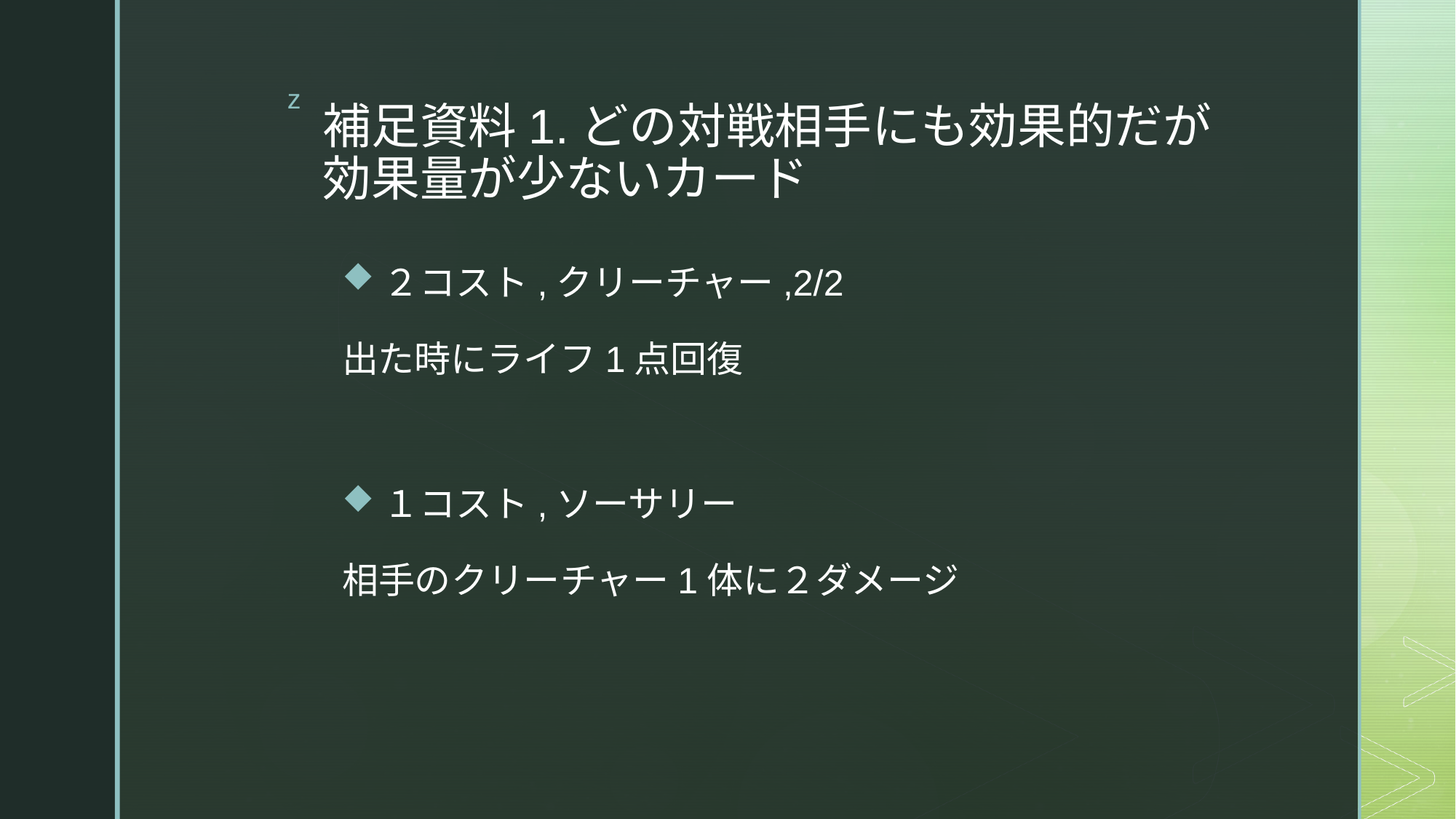

# 補足資料1.どの対戦相手にも効果的だが 効果量が少ないカード
２コスト,クリーチャー,2/2
出た時にライフ1点回復

１コスト,ソーサリー
相手のクリーチャー1体に２ダメージ